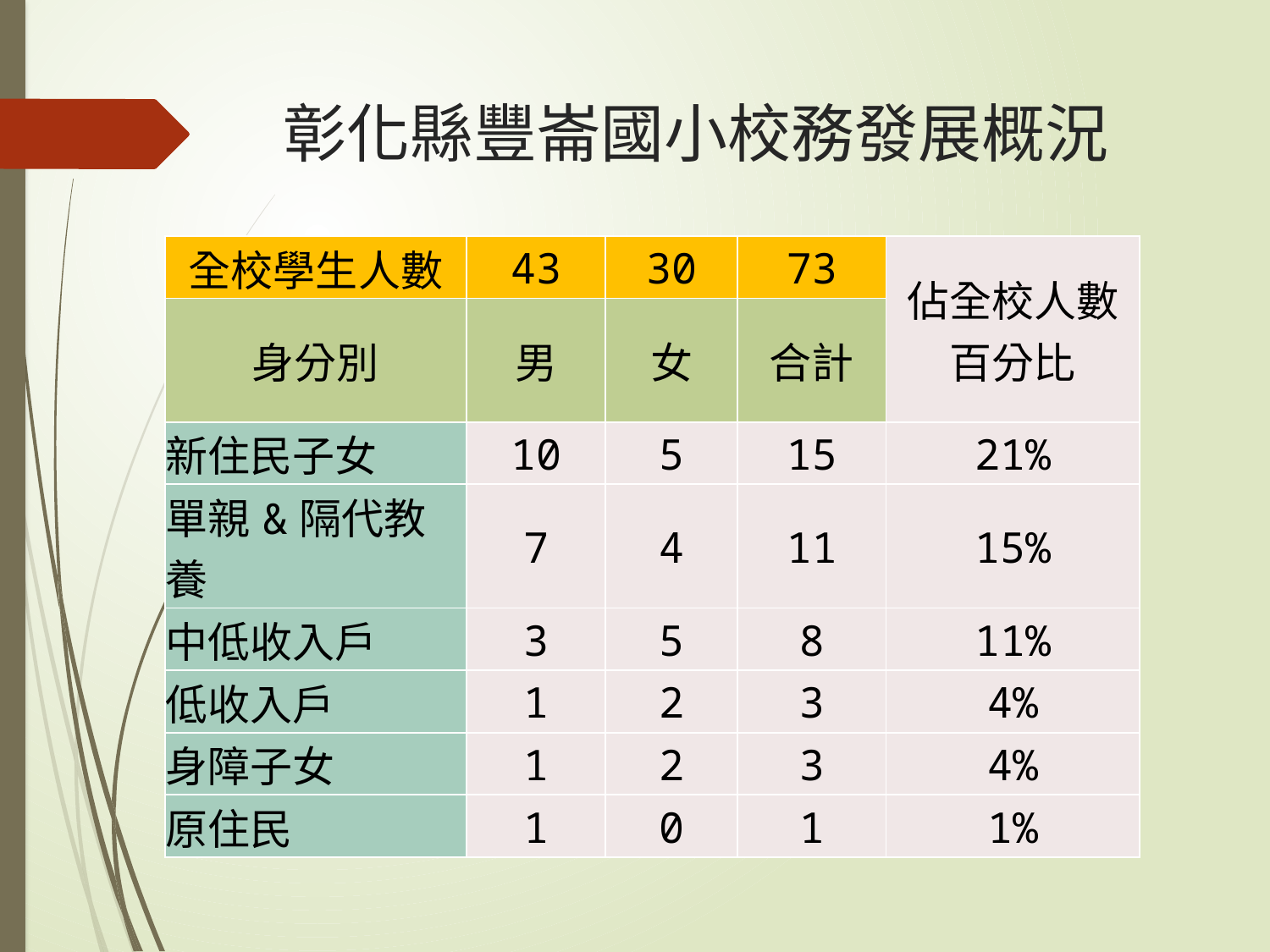

# 彰化縣豐崙國小校務發展概況
| 全校學生人數 | 43 | 30 | 73 | 佔全校人數百分比 |
| --- | --- | --- | --- | --- |
| 身分別 | 男 | 女 | 合計 |  |
| 新住民子女 | 10 | 5 | 15 | 21% |
| 單親&隔代教養 | 7 | 4 | 11 | 15% |
| 中低收入戶 | 3 | 5 | 8 | 11% |
| 低收入戶 | 1 | 2 | 3 | 4% |
| 身障子女 | 1 | 2 | 3 | 4% |
| 原住民 | 1 | 0 | 1 | 1% |